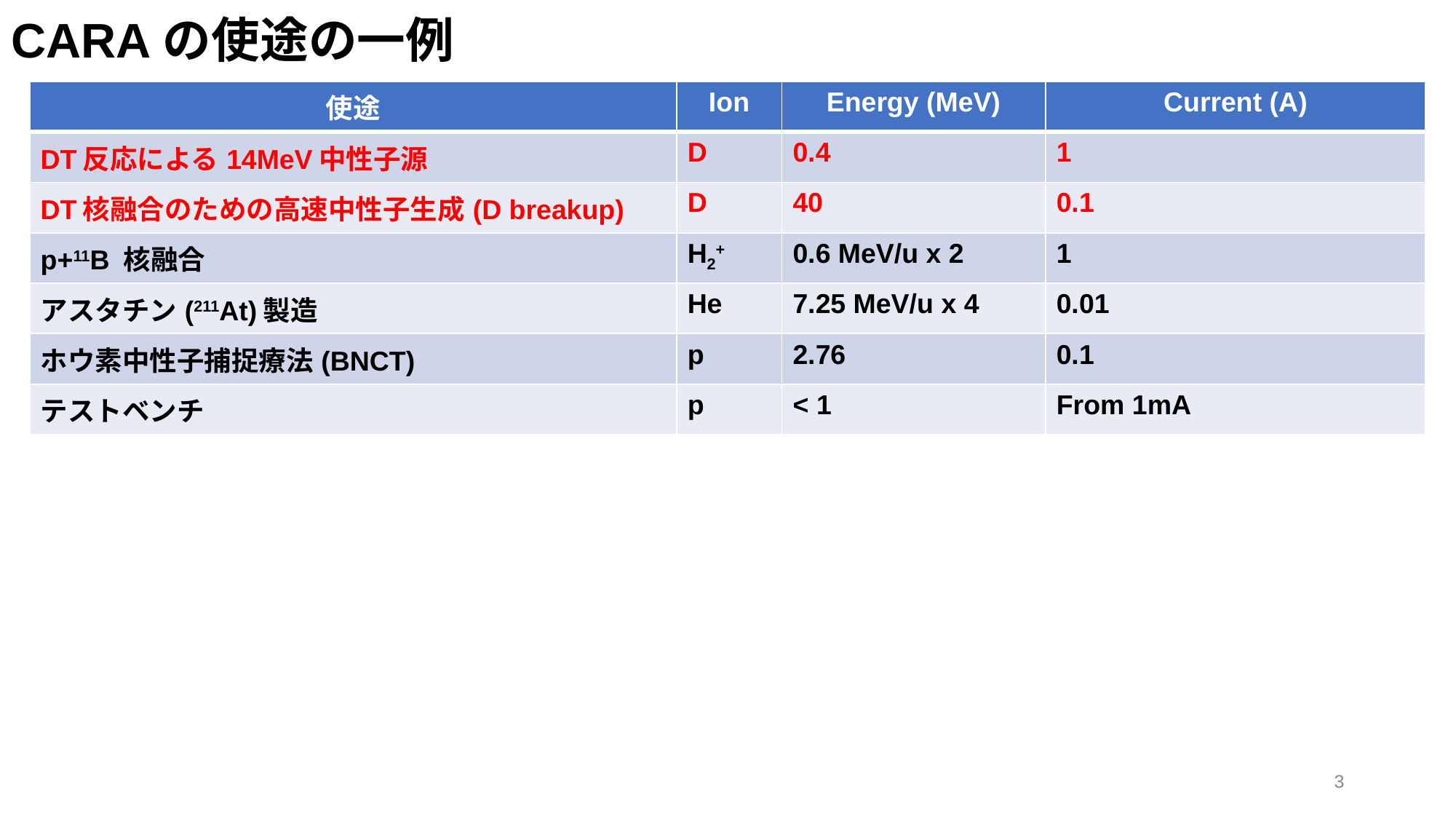

# CARAの使途の一例
| 使途 | Ion | Energy (MeV) | Current (A) |
| --- | --- | --- | --- |
| DT反応による14MeV中性子源 | D | 0.4 | 1 |
| DT核融合のための高速中性子生成(D breakup) | D | 40 | 0.1 |
| p+11B 核融合 | H2+ | 0.6 MeV/u x 2 | 1 |
| アスタチン(211At)製造 | He | 7.25 MeV/u x 4 | 0.01 |
| ホウ素中性子捕捉療法(BNCT) | p | 2.76 | 0.1 |
| テストベンチ | p | < 1 | From 1mA |
3